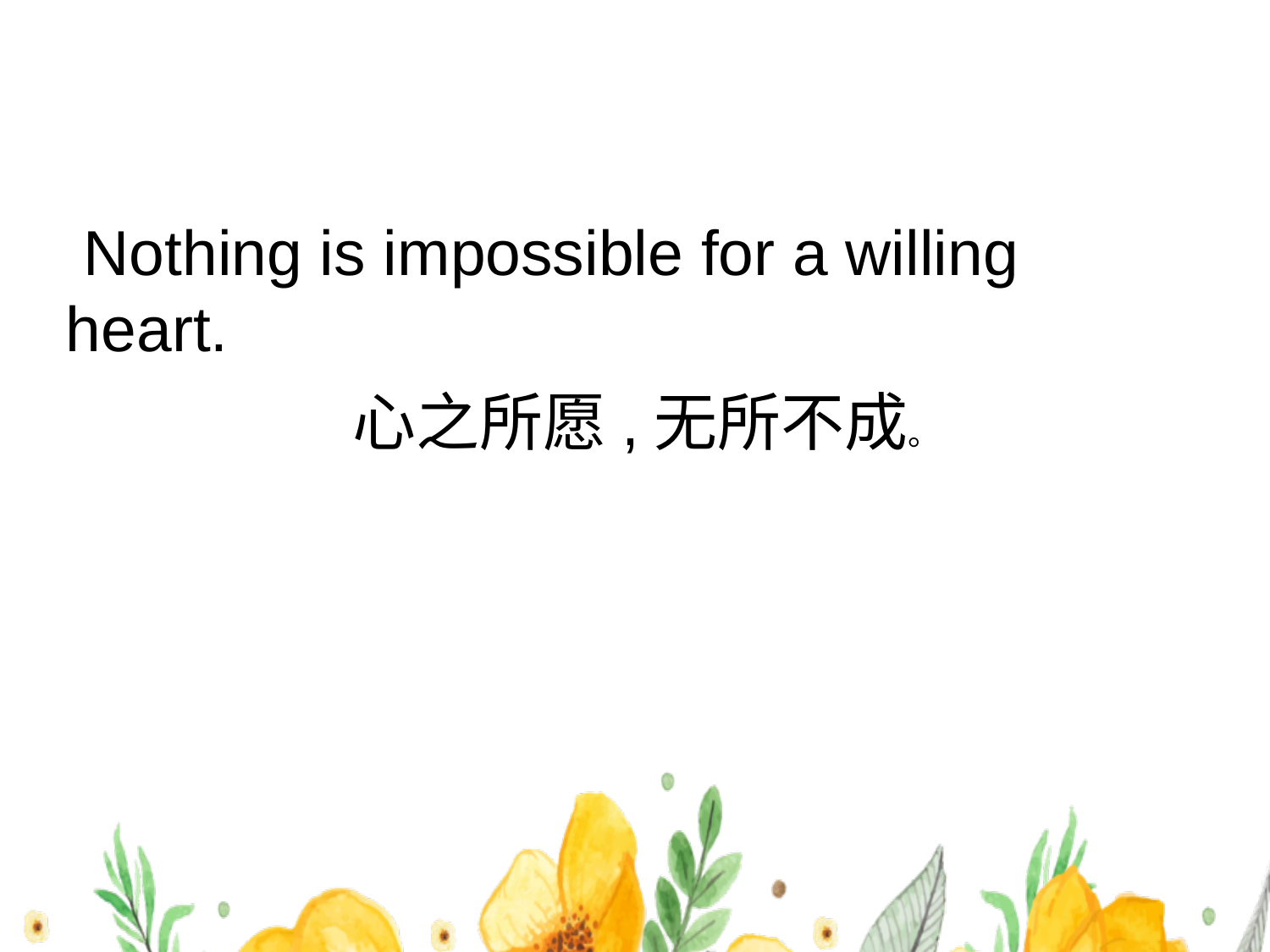

Nothing is impossible for a willing heart.
心之所愿,无所不成。